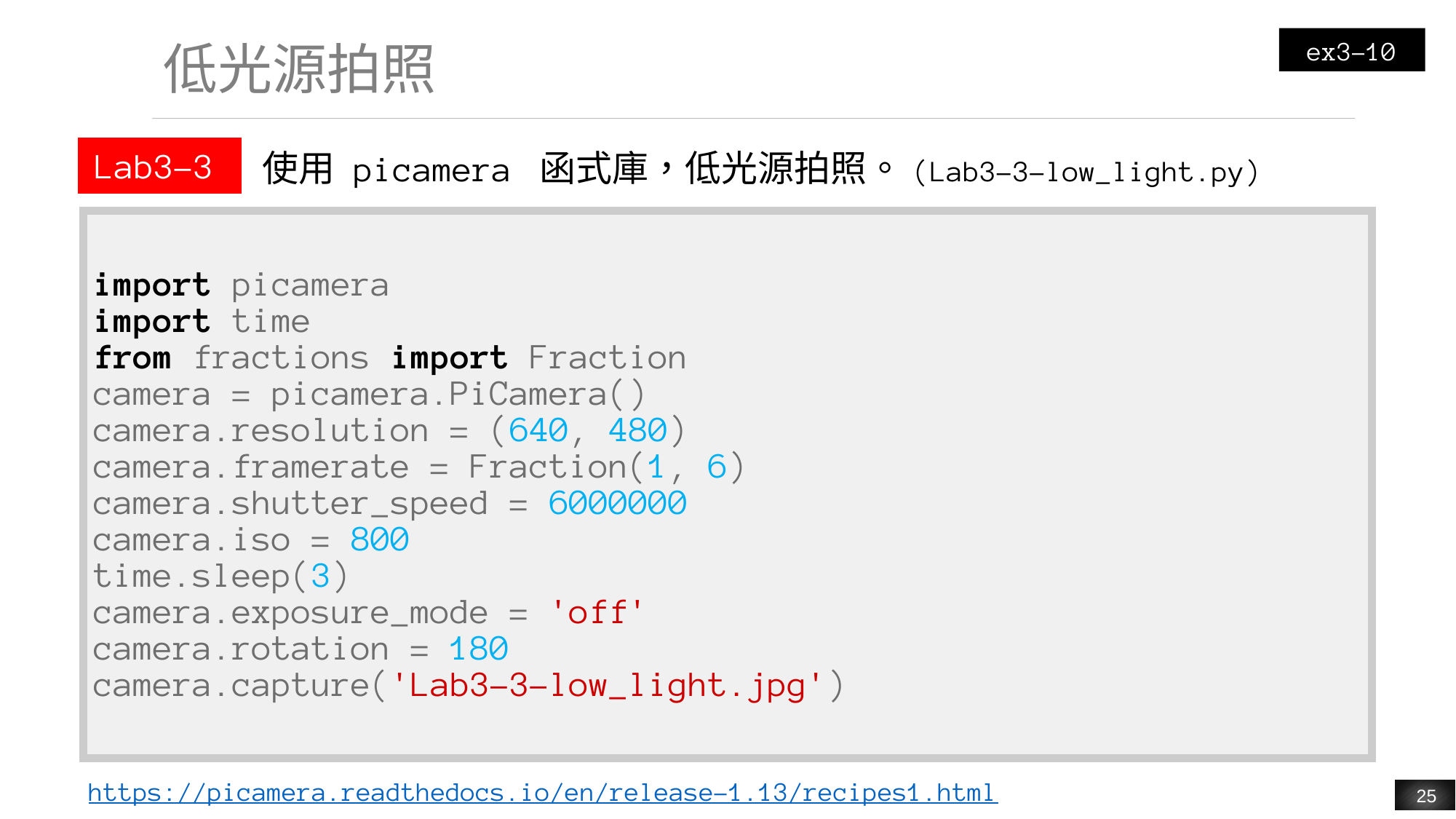

ex3-10
# 低光源拍照
| Lab3-3 | 使用 picamera 函式庫，低光源拍照。(Lab3-3-low\_light.py) |
| --- | --- |
| import picamera import time from fractions import Fraction camera = picamera.PiCamera() camera.resolution = (640, 480) camera.framerate = Fraction(1, 6) camera.shutter\_speed = 6000000 camera.iso = 800 time.sleep(3) camera.exposure\_mode = 'off' camera.rotation = 180 camera.capture('Lab3-3-low\_light.jpg') |
| --- |
https://picamera.readthedocs.io/en/release-1.13/recipes1.html